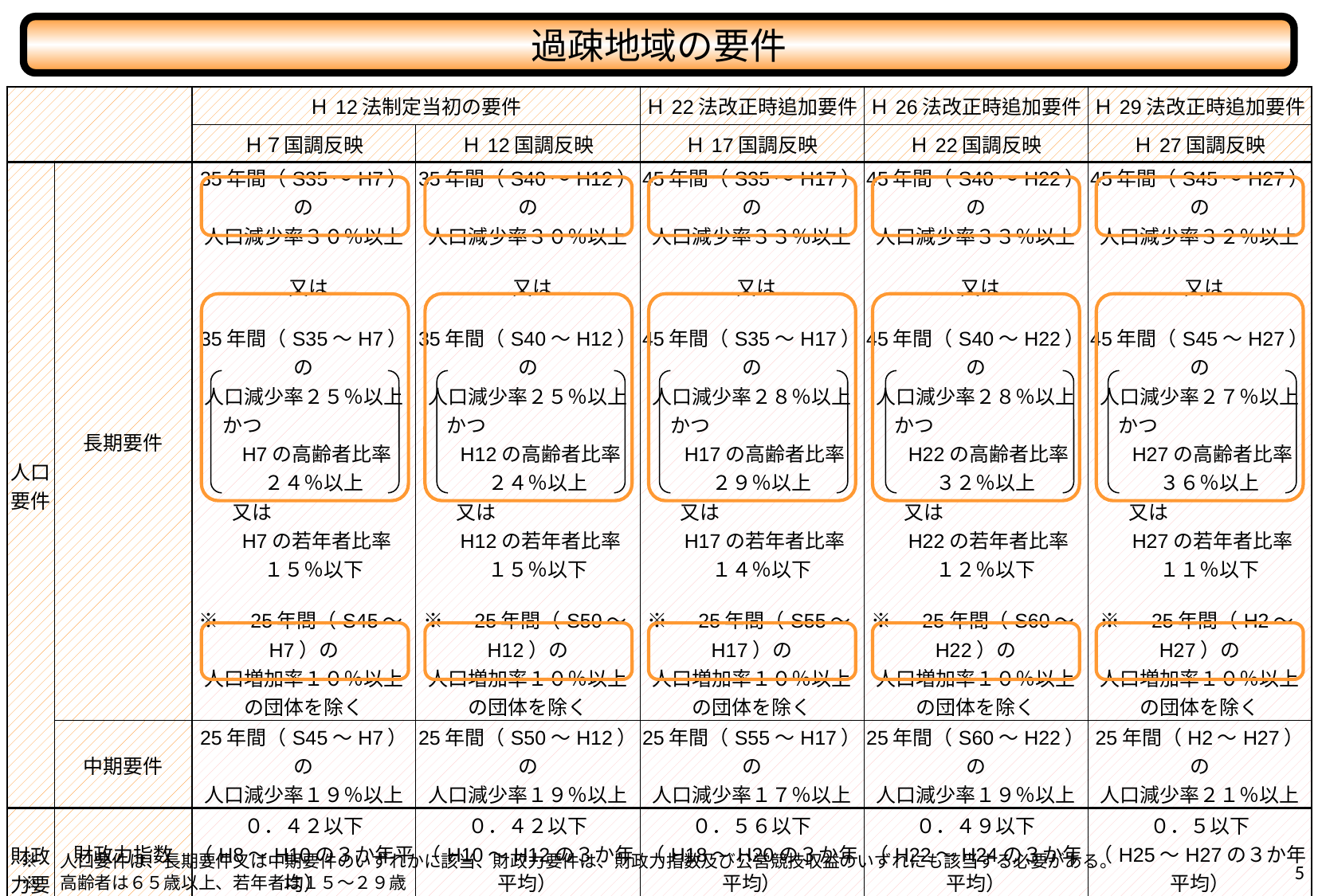

過疎地域の要件
|  |  | Ｈ12法制定当初の要件 |  | Ｈ22法改正時追加要件 | Ｈ26法改正時追加要件 | Ｈ29法改正時追加要件 |
| --- | --- | --- | --- | --- | --- | --- |
|  |  | Ｈ７国調反映 | Ｈ12国調反映 | Ｈ17国調反映 | Ｈ22国調反映 | Ｈ27国調反映 |
| 人口要件 | 長期要件 | 35年間（S35～H7）の 人口減少率３０％以上 又は 35年間（S35～H7）の 人口減少率２５％以上 　かつ 　H7の高齢者比率 　２４％以上 　　又は 　H7の若年者比率 　１５％以下 ※　25年間（S45～H7）の 人口増加率１０％以上 の団体を除く | 35年間（S40～H12）の 人口減少率３０％以上 又は 35年間（S40～H12）の 人口減少率２５％以上 　かつ 　H12の高齢者比率 　２４％以上 　　又は 　H12の若年者比率 　１５％以下 ※　25年間（S50～H12）の 人口増加率１０％以上 の団体を除く | 45年間（S35～H17）の 人口減少率３３％以上 又は 45年間（S35～H17）の 人口減少率２８％以上 　かつ 　H17の高齢者比率 　２９％以上 　　又は 　H17の若年者比率 　１４％以下 ※　25年間（S55～H17）の 人口増加率１０％以上 の団体を除く | 45年間（S40～H22）の 人口減少率３３％以上 又は 45年間（S40～H22）の 人口減少率２８％以上 　かつ 　H22の高齢者比率 　３２％以上 　　又は 　H22の若年者比率 　１２％以下 ※　25年間（S60～H22）の 人口増加率１０％以上 の団体を除く | 45年間（S45～H27）の 人口減少率３２％以上 又は 45年間（S45～H27）の 人口減少率２７％以上 　かつ 　H27の高齢者比率 　３６％以上 　　又は 　H27の若年者比率 　１１％以下 ※　25年間（H2～H27）の 人口増加率１０％以上 の団体を除く |
|  | 中期要件 | 25年間（S45～H7）の 人口減少率１９％以上 | 25年間（S50～H12）の 人口減少率１９％以上 | 25年間（S55～H17）の 人口減少率１７％以上 | 25年間（S60～H22）の 人口減少率１９％以上 | 25年間（H2～H27）の 人口減少率２１％以上 |
| 財政力要件 | 財政力指数 | ０．４２以下 （H8～H10の３か年平均） | ０．４２以下 （H10～H12の３か年平均） | ０．５６以下 （H18～H20の３か年平均） | ０．４９以下 （H22～H24の３か年平均） | ０．５以下 （H25～H27の３か年平均） |
|  | 公営競技収益 | １３億円以下 | １３億円以下 | ２０億円以下 | ４０億円以下 | ４０億円以下 |

※　人口要件は、長期要件又は中期要件のいずれかに該当、財政力要件は、財政力指数及び公営競技収益のいずれにも該当する必要がある。
※　高齢者は６５歳以上、若年者は１５～２９歳
5